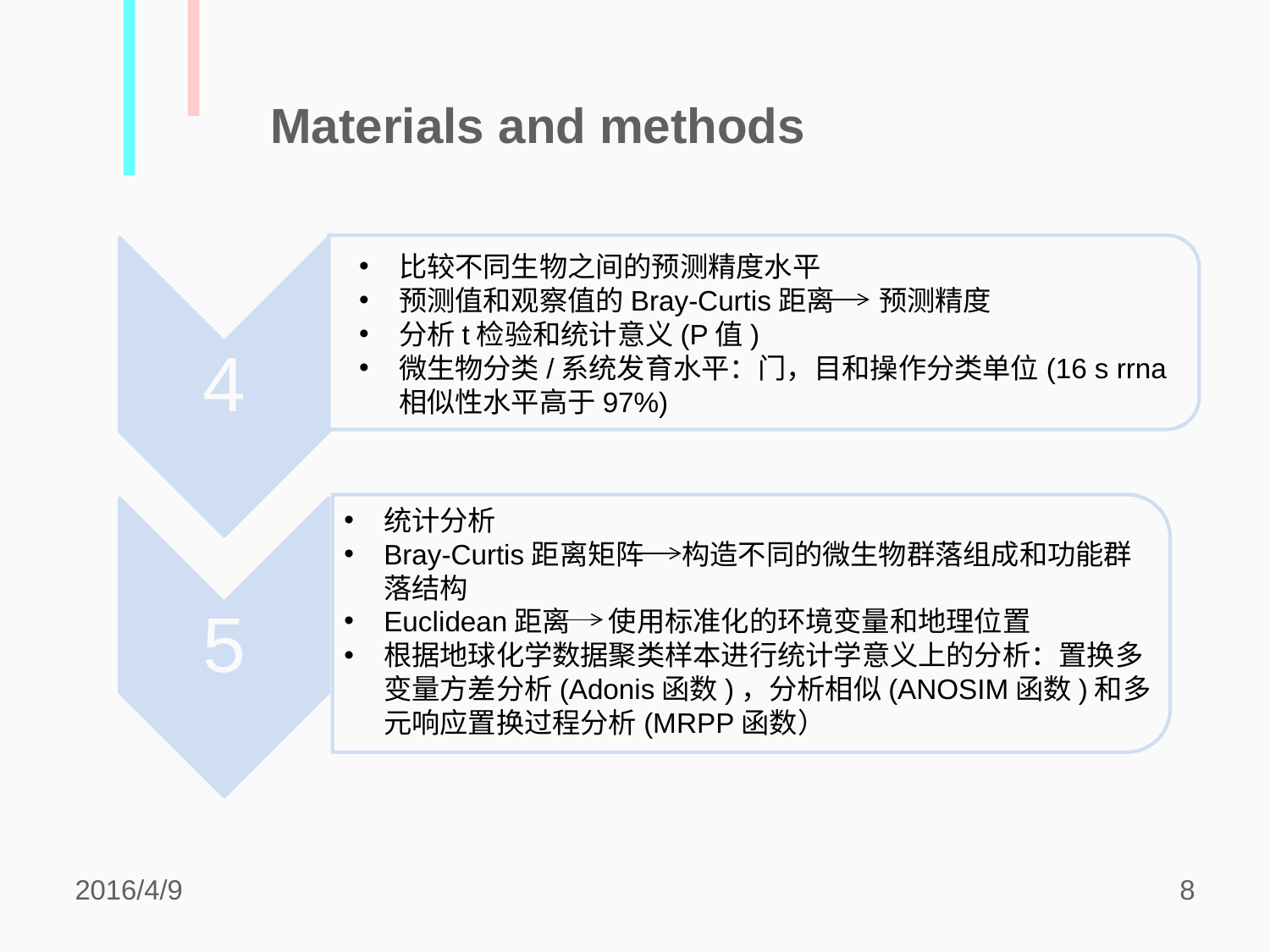

Materials and methods
4

5

比较不同生物之间的预测精度水平
预测值和观察值的Bray-Curtis距离       预测精度
分析t检验和统计意义(P值)
微生物分类/系统发育水平：门，目和操作分类单位(16 s rrna相似性水平高于97%)

统计分析
Bray-Curtis距离矩阵      构造不同的微生物群落组成和功能群落结构
Euclidean距离      使用标准化的环境变量和地理位置
根据地球化学数据聚类样本进行统计学意义上的分析：置换多变量方差分析(Adonis函数)，分析相似(ANOSIM函数)和多元响应置换过程分析(MRPP函数）

2016/4/9
8